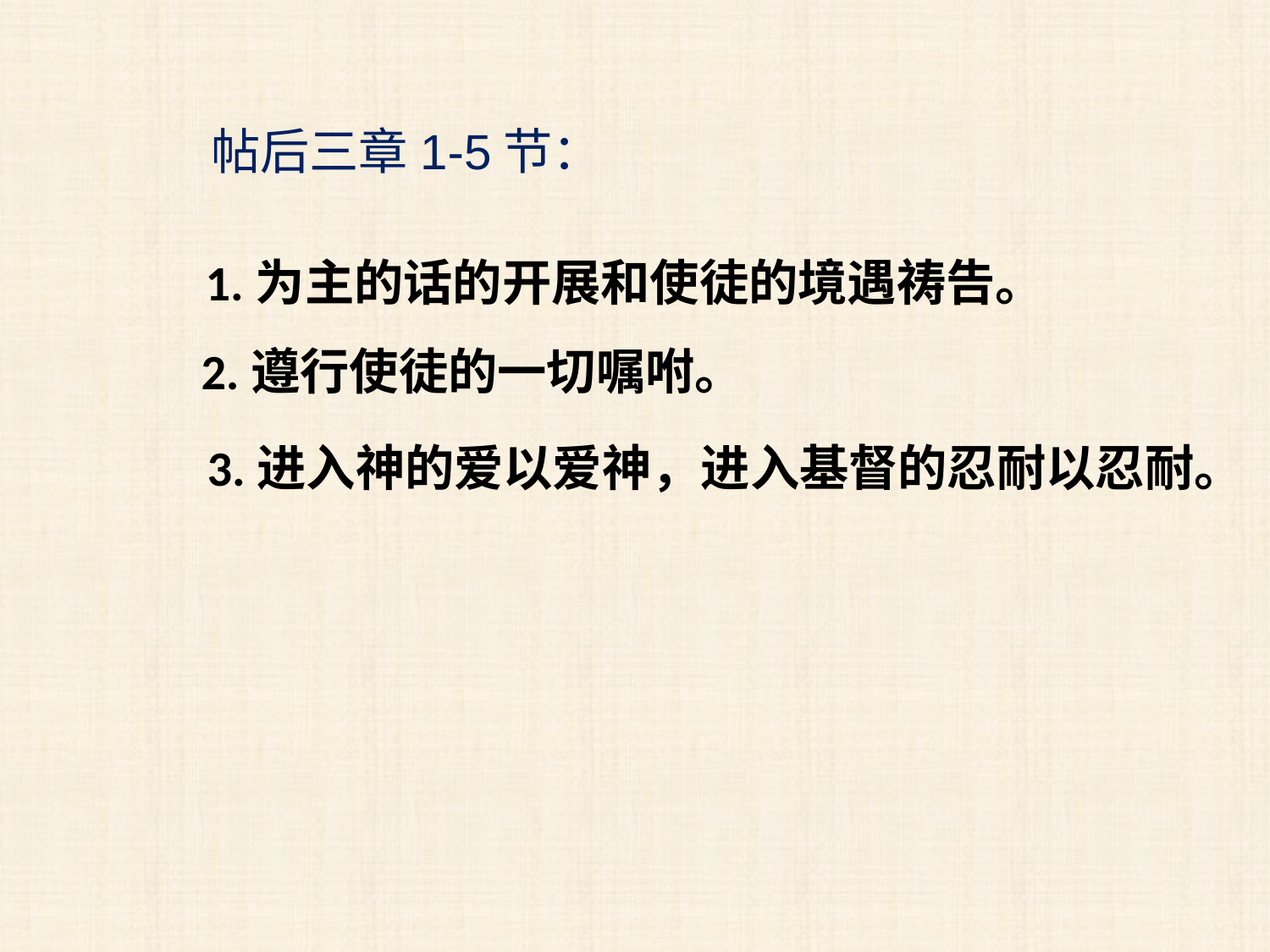

帖后三章1-5节：
1.为主的话的开展和使徒的境遇祷告。
2.遵行使徒的一切嘱咐。
3.进入神的爱以爱神，进入基督的忍耐以忍耐。